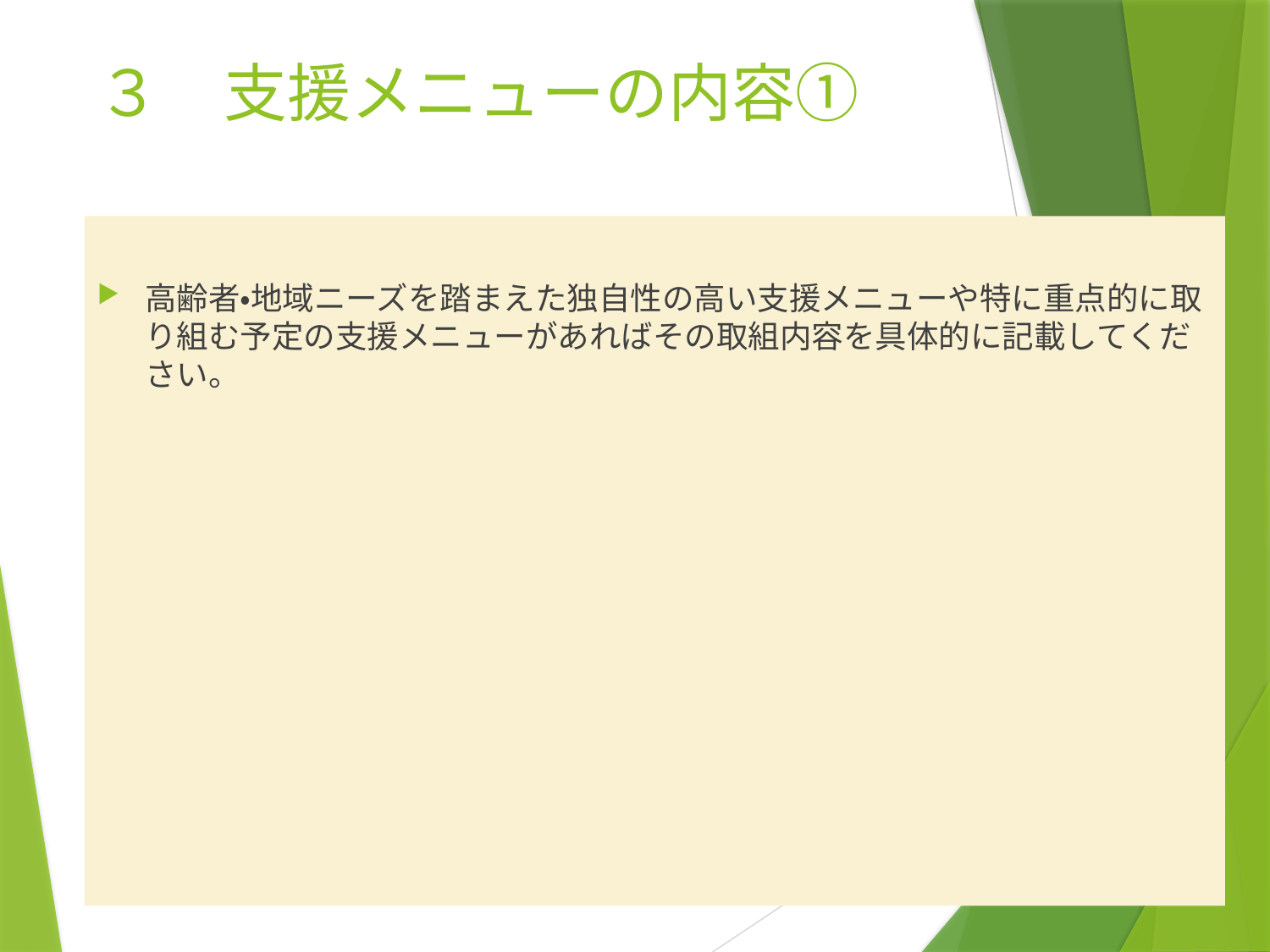

# ３　支援メニューの内容①

高齢者・地域ニーズを踏まえた独自性の高い支援メニューや特に重点的に取り組む予定の支援メニューがあればその取組内容を具体的に記載してください。